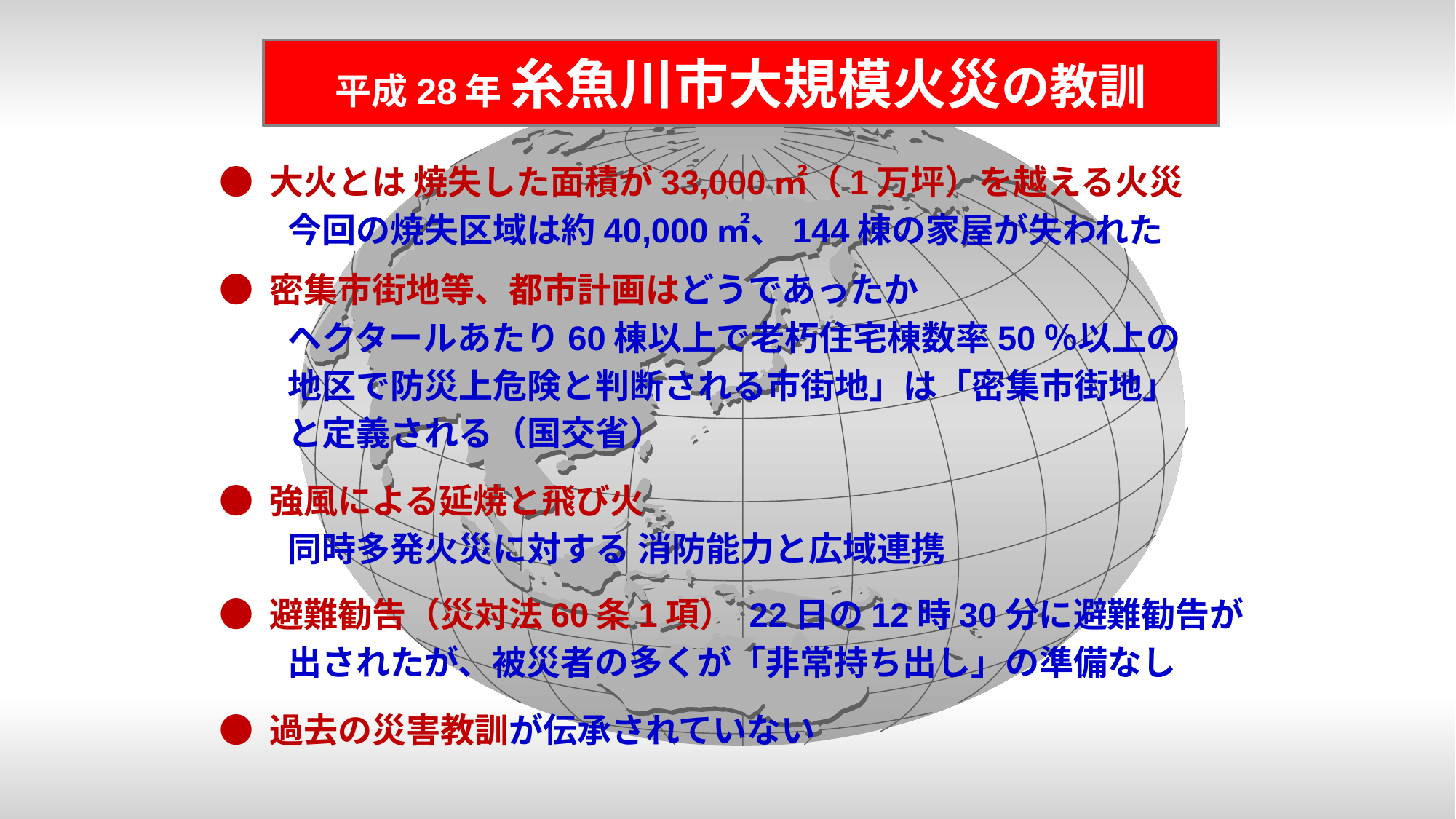

#
平成28年 糸魚川市大規模火災の教訓
● 大火とは 焼失した面積が33,000㎡（1万坪）を越える火災
　　今回の焼失区域は約40,000㎡、144棟の家屋が失われた

● 密集市街地等、都市計画はどうであったか
　　ヘクタールあたり60棟以上で老朽住宅棟数率50％以上の
　　地区で防災上危険と判断される市街地」は「密集市街地」
　　と定義される（国交省）

● 強風による延焼と飛び火
　　同時多発火災に対する 消防能力と広域連携

● 避難勧告（災対法60条1項） 22日の12時30分に避難勧告が
　　出されたが、被災者の多くが「非常持ち出し」の準備なし

● 過去の災害教訓が伝承されていない